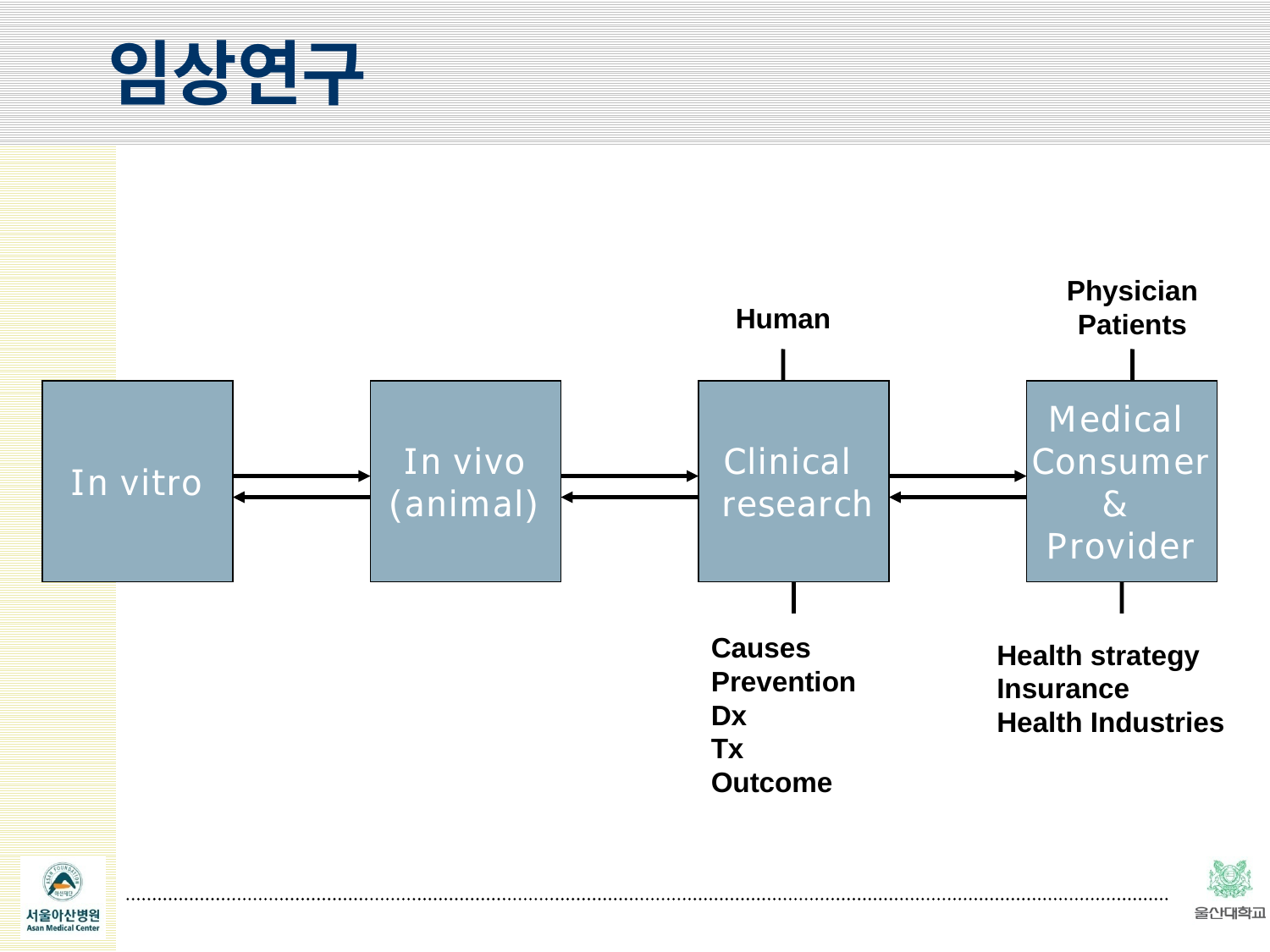

임상연구
Physician
Patients
Human

In vitro
In vivo
(animal)
Clinical
 research
Medical
Consumer
&
Provider

Causes
Prevention
Dx
Tx
Outcome
Health strategy
Insurance
Health Industries